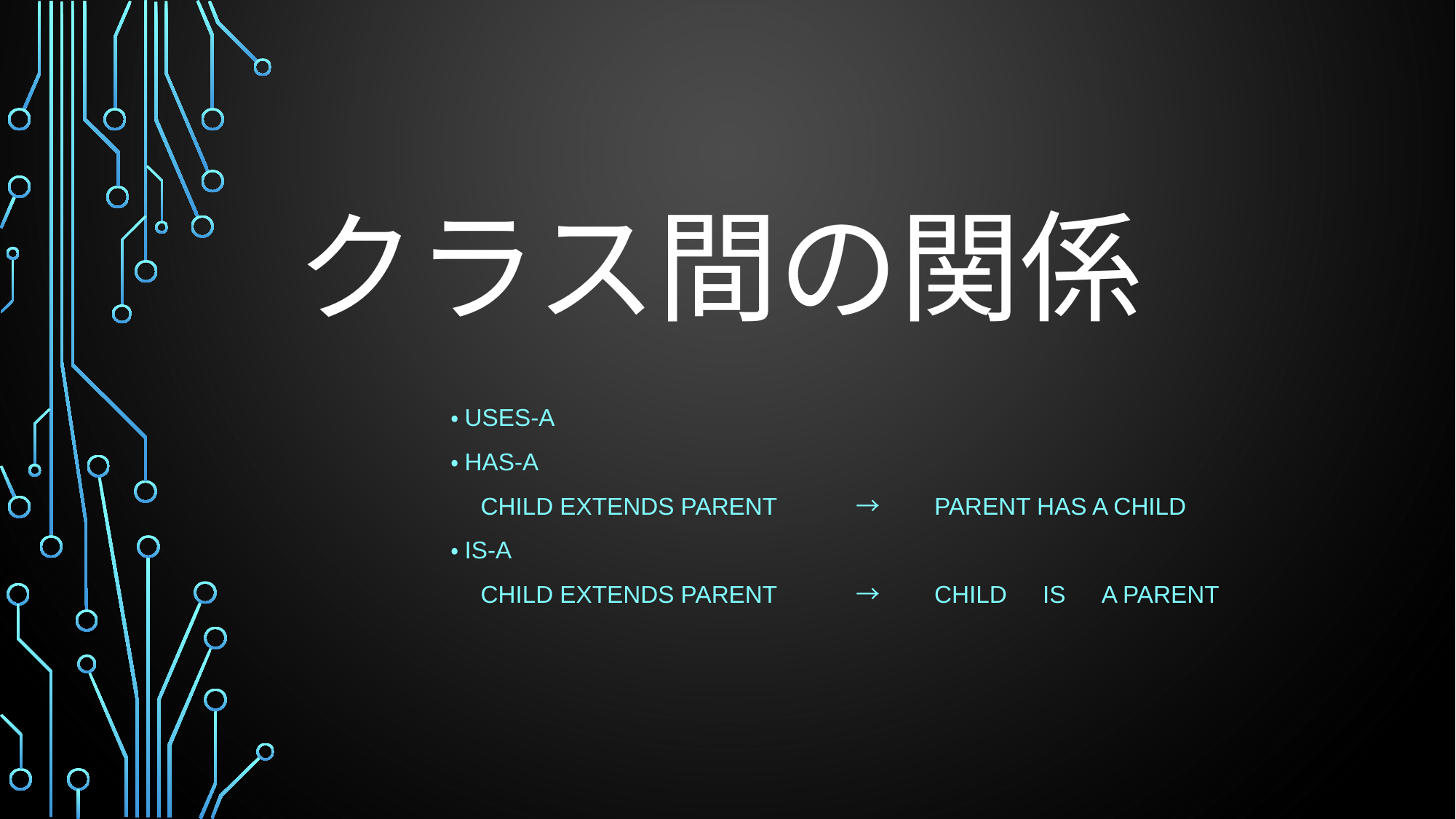

# クラス間の関係
・Uses-a
・HAS-A
　CHILD EXTENDS PARENT　　　→　　PARENT HAS A CHILD
・IS-A
　CHILD EXTENDS PARENT　　　→　　CHILD　IS　A PARENT

11